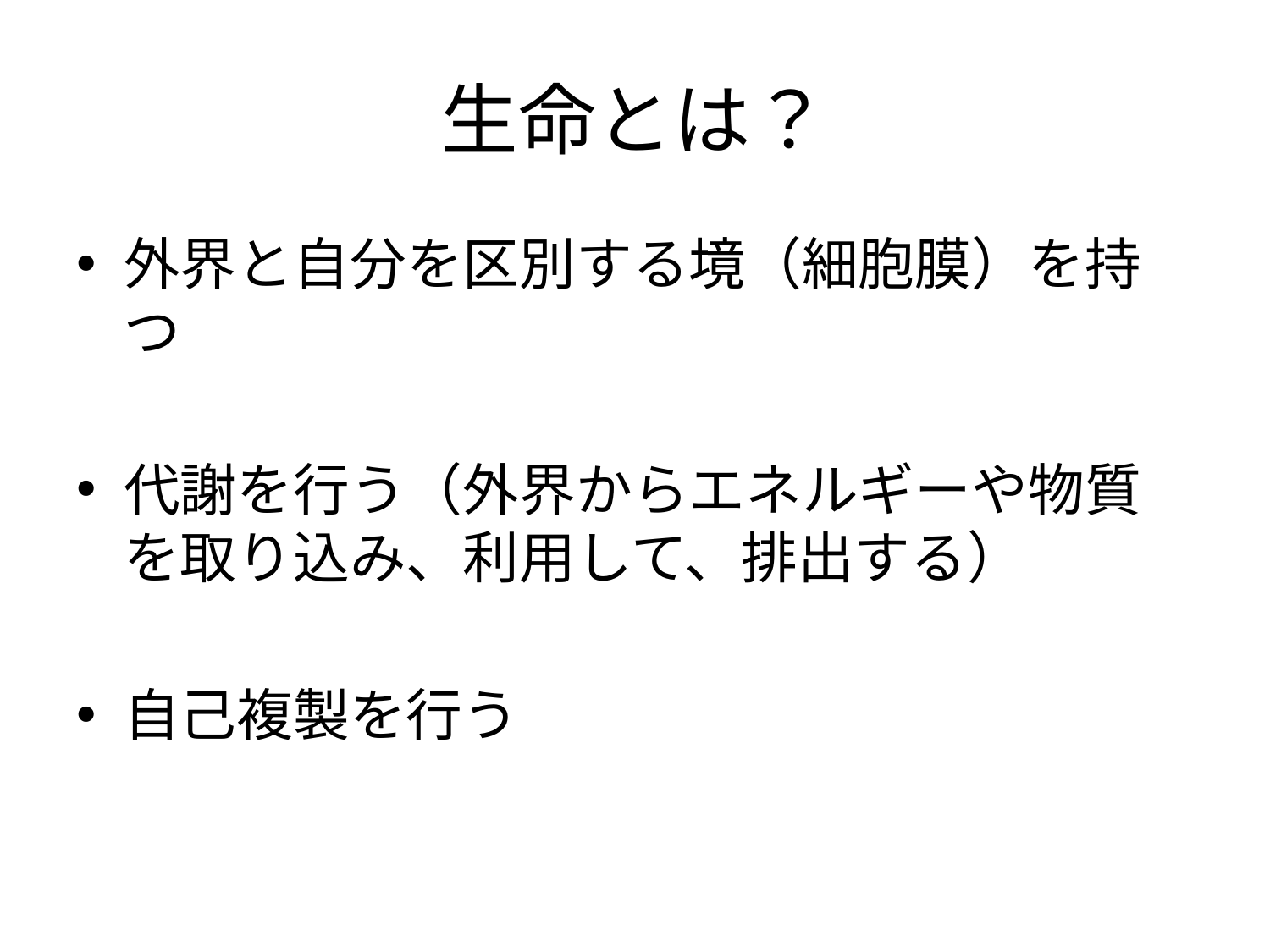

# 生命とは？
外界と自分を区別する境（細胞膜）を持つ

代謝を行う（外界からエネルギーや物質を取り込み、利用して、排出する）

自己複製を行う